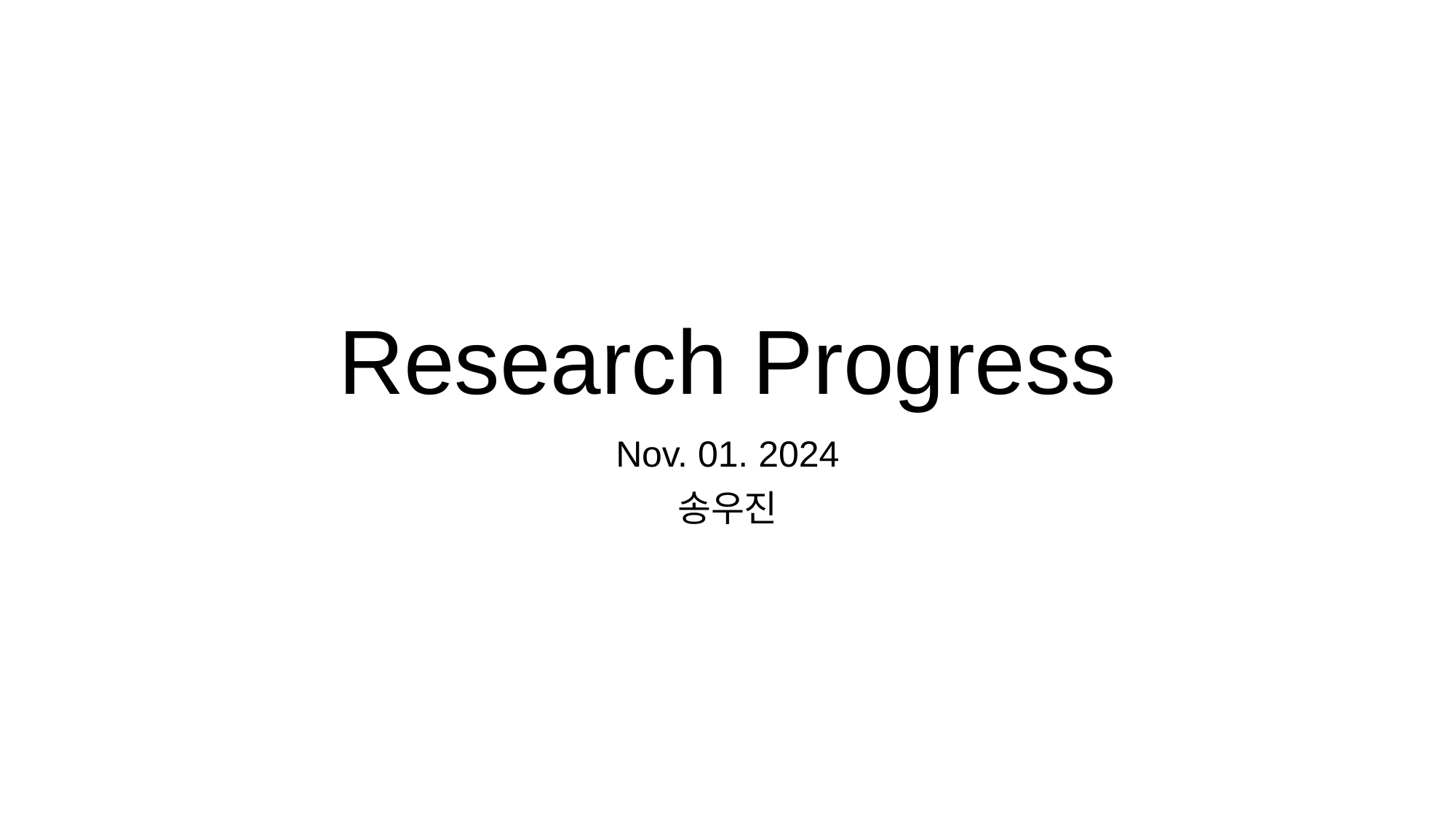

# Research Progress
Nov. 01. 2024
송우진